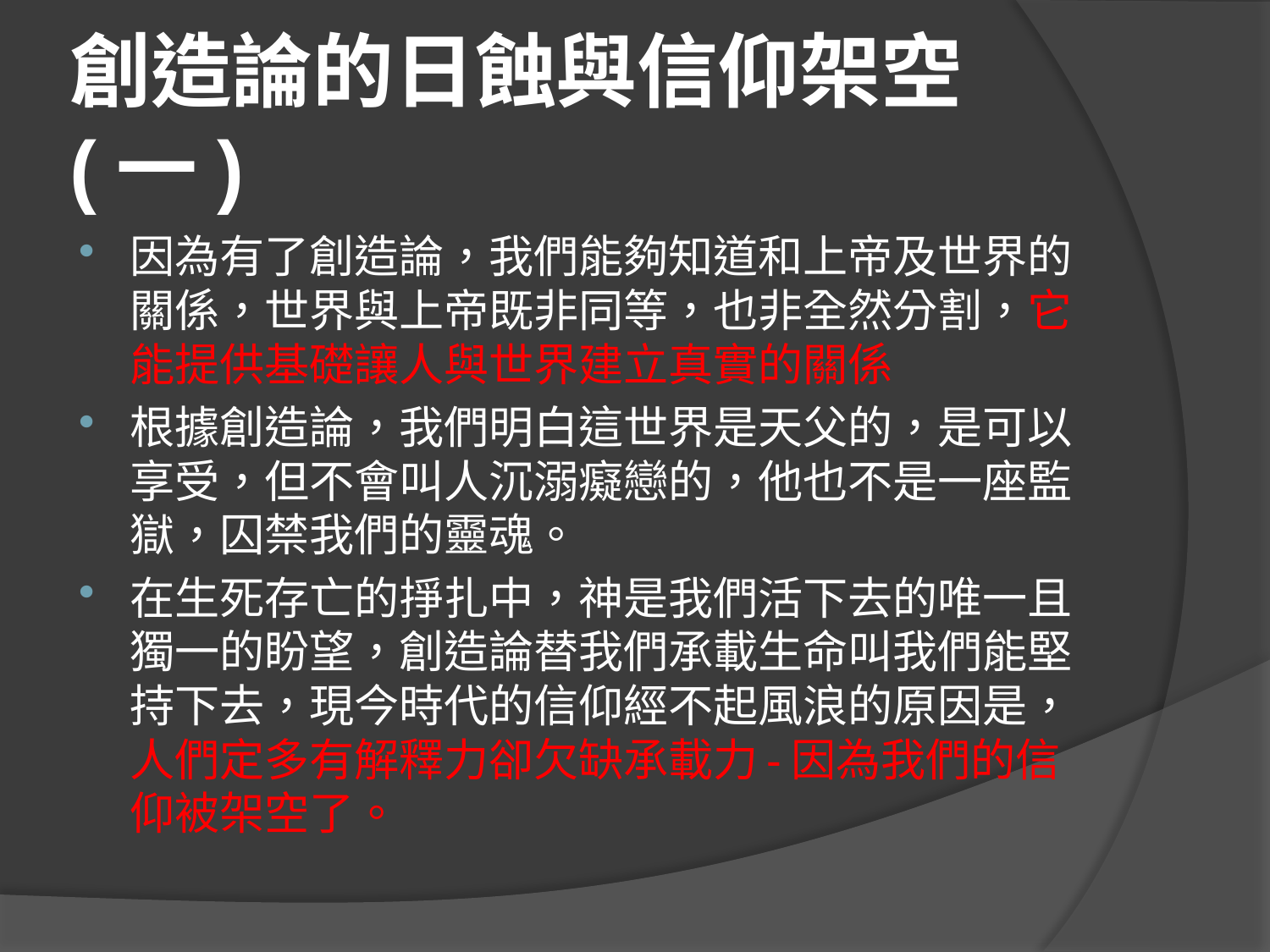

# 創造論的日蝕與信仰架空(一)
因為有了創造論，我們能夠知道和上帝及世界的關係，世界與上帝既非同等，也非全然分割，它能提供基礎讓人與世界建立真實的關係
根據創造論，我們明白這世界是天父的，是可以享受，但不會叫人沉溺癡戀的，他也不是一座監獄，囚禁我們的靈魂。
在生死存亡的掙扎中，神是我們活下去的唯一且獨一的盼望，創造論替我們承載生命叫我們能堅持下去，現今時代的信仰經不起風浪的原因是，人們定多有解釋力卻欠缺承載力-因為我們的信仰被架空了。